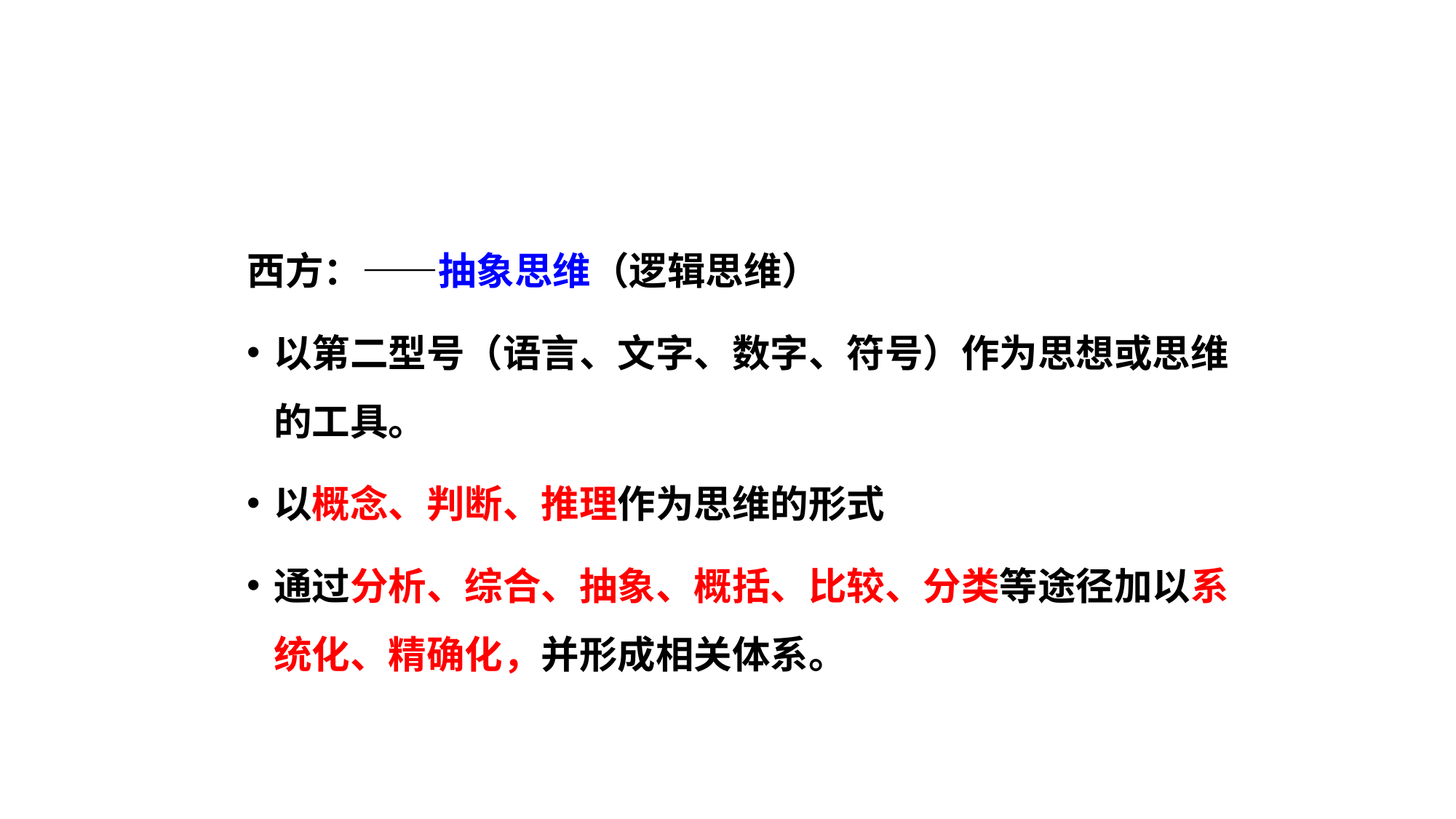

西方：——抽象思维（逻辑思维）
以第二型号（语言、文字、数字、符号）作为思想或思维的工具。
以概念、判断、推理作为思维的形式
通过分析、综合、抽象、概括、比较、分类等途径加以系统化、精确化，并形成相关体系。